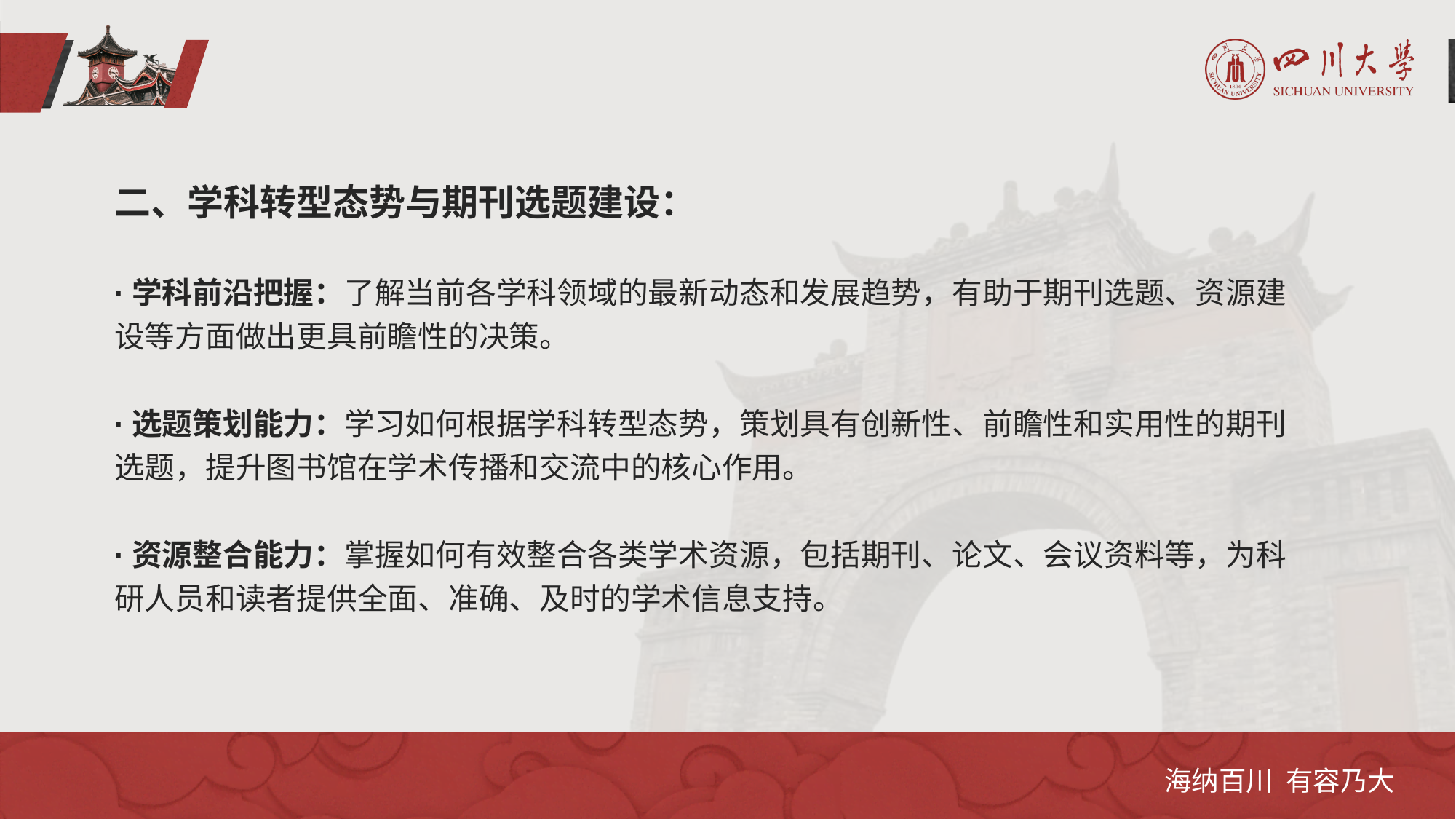

二、学科转型态势与期刊选题建设：

·学科前沿把握：了解当前各学科领域的最新动态和发展趋势，有助于期刊选题、资源建设等方面做出更具前瞻性的决策。

·选题策划能力：学习如何根据学科转型态势，策划具有创新性、前瞻性和实用性的期刊选题，提升图书馆在学术传播和交流中的核心作用。

·资源整合能力：掌握如何有效整合各类学术资源，包括期刊、论文、会议资料等，为科研人员和读者提供全面、准确、及时的学术信息支持。